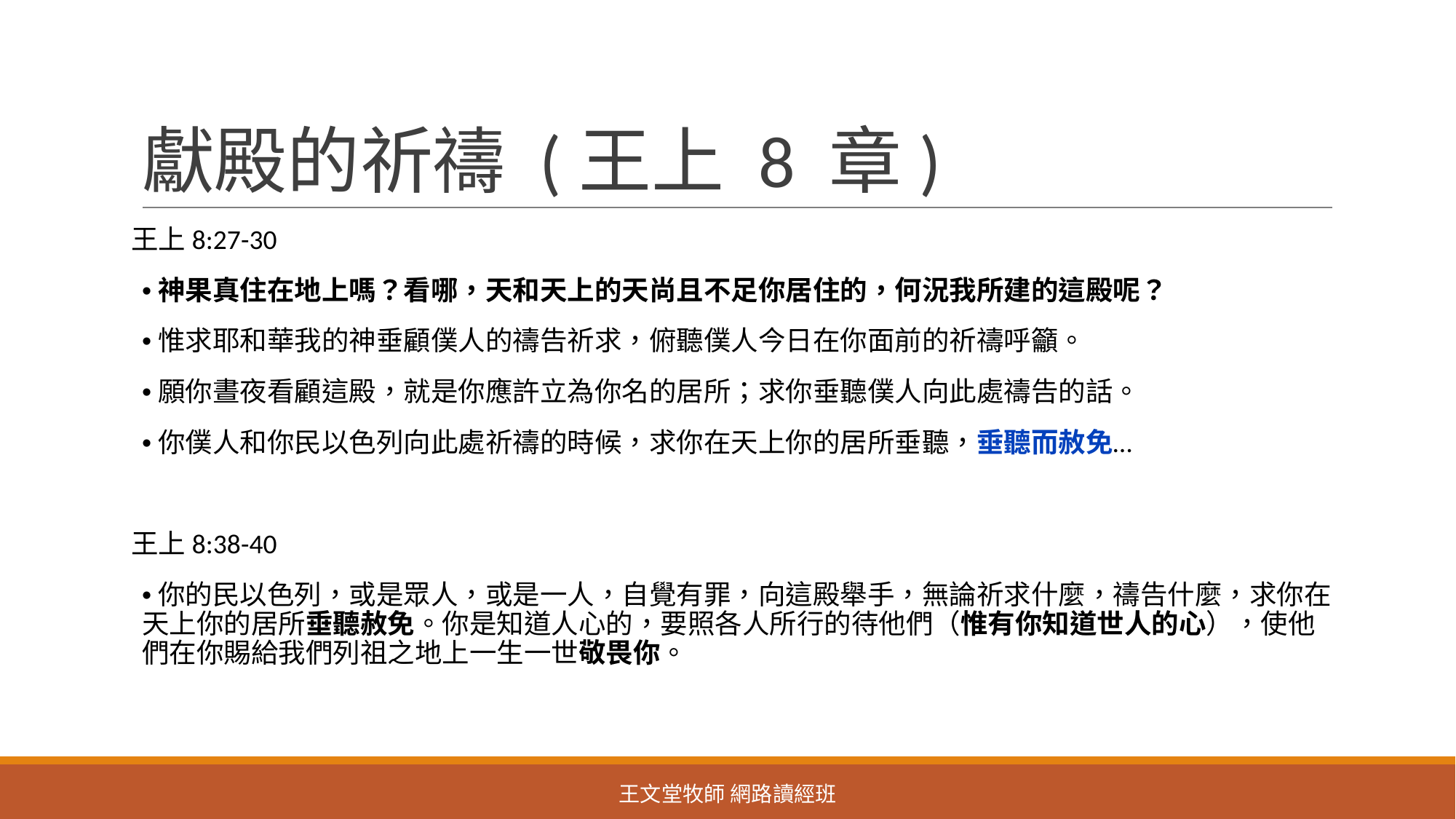

# 獻殿的祈禱 (王上 8 章)
王上8:27-30
•神果真住在地上嗎？看哪，天和天上的天尚且不足你居住的，何況我所建的這殿呢？
•惟求耶和華我的神垂顧僕人的禱告祈求，俯聽僕人今日在你面前的祈禱呼籲。
•願你晝夜看顧這殿，就是你應許立為你名的居所；求你垂聽僕人向此處禱告的話。
•你僕人和你民以色列向此處祈禱的時候，求你在天上你的居所垂聽，垂聽而赦免…

王上8:38-40
•你的民以色列，或是眾人，或是一人，自覺有罪，向這殿舉手，無論祈求什麼，禱告什麼，求你在天上你的居所垂聽赦免。你是知道人心的，要照各人所行的待他們（惟有你知道世人的心），使他們在你賜給我們列祖之地上一生一世敬畏你。
王文堂牧師 網路讀經班